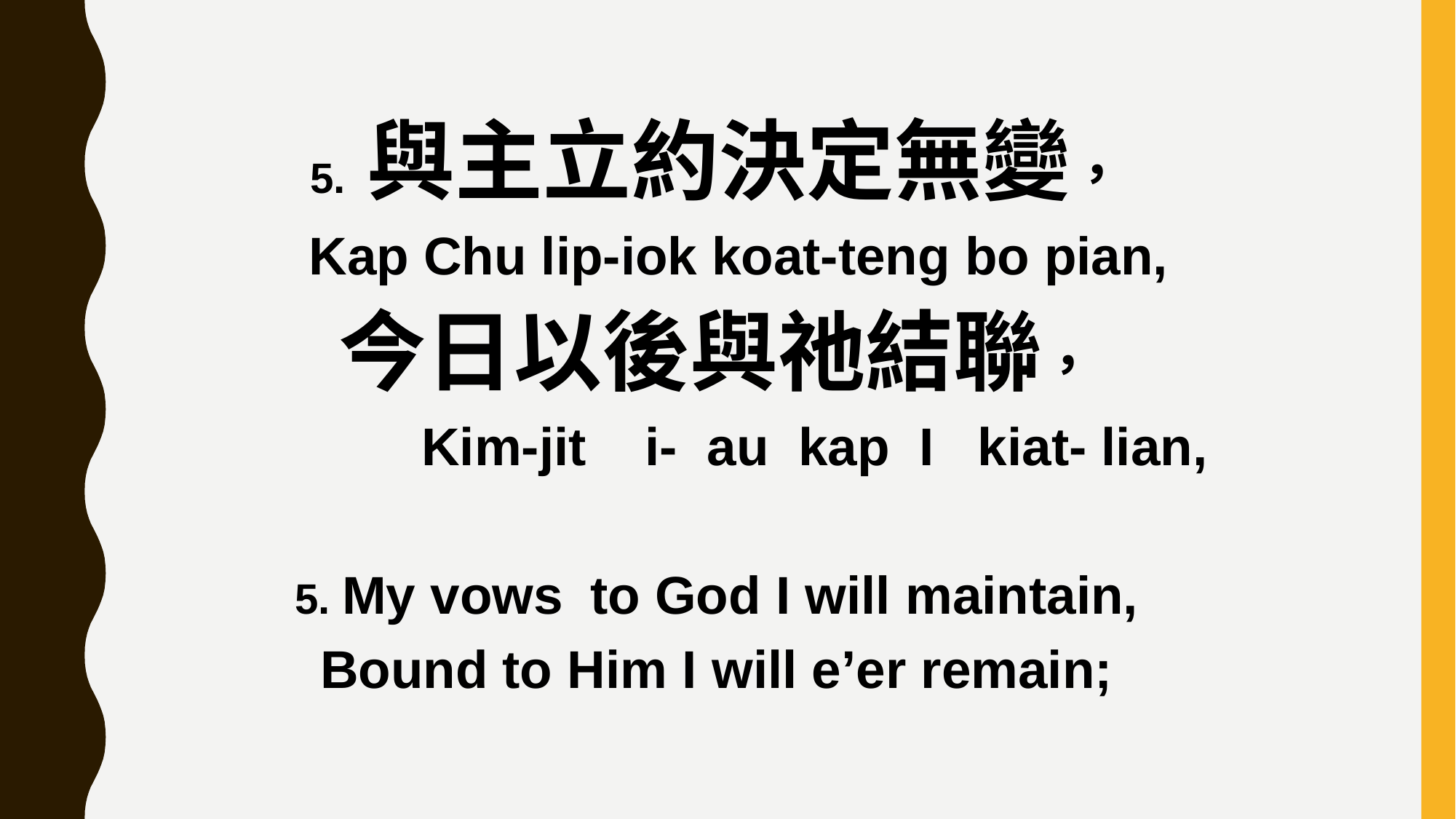

5. 與主立約決定無變，
   Kap Chu lip-iok koat-teng bo pian,
今日以後與祂結聯，
                 Kim-jit    i-  au  kap  I   kiat- lian,

5. My vows  to God I will maintain,
Bound to Him I will e’er remain;